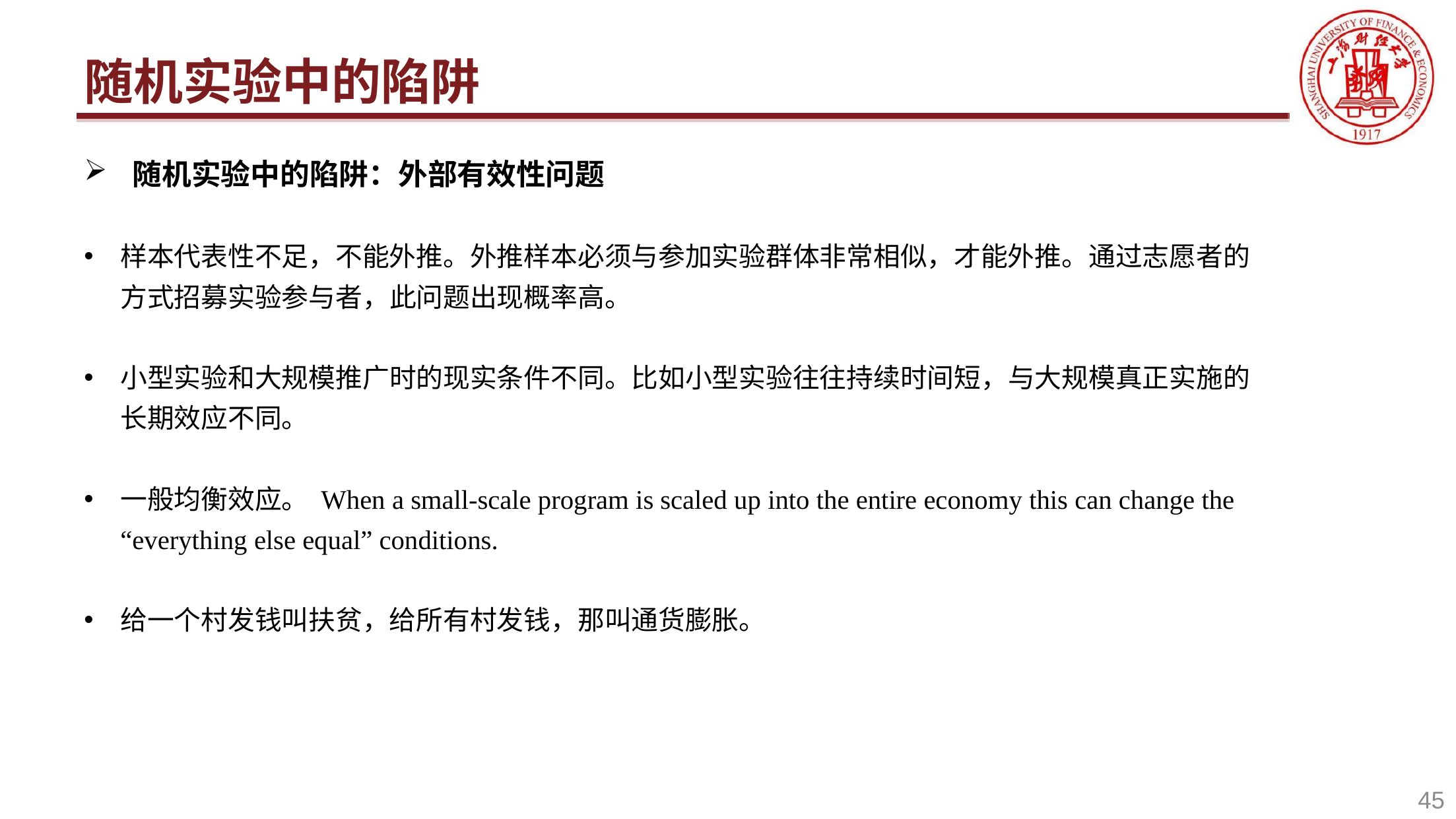

# 随机实验中的陷阱
随机实验中的陷阱：外部有效性问题

样本代表性不足，不能外推。外推样本必须与参加实验群体非常相似，才能外推。通过志愿者的方式招募实验参与者，此问题出现概率高。

小型实验和大规模推广时的现实条件不同。比如小型实验往往持续时间短，与大规模真正实施的长期效应不同。

一般均衡效应。 When a small-scale program is scaled up into the entire economy this can change the “everything else equal” conditions.

给一个村发钱叫扶贫，给所有村发钱，那叫通货膨胀。
45